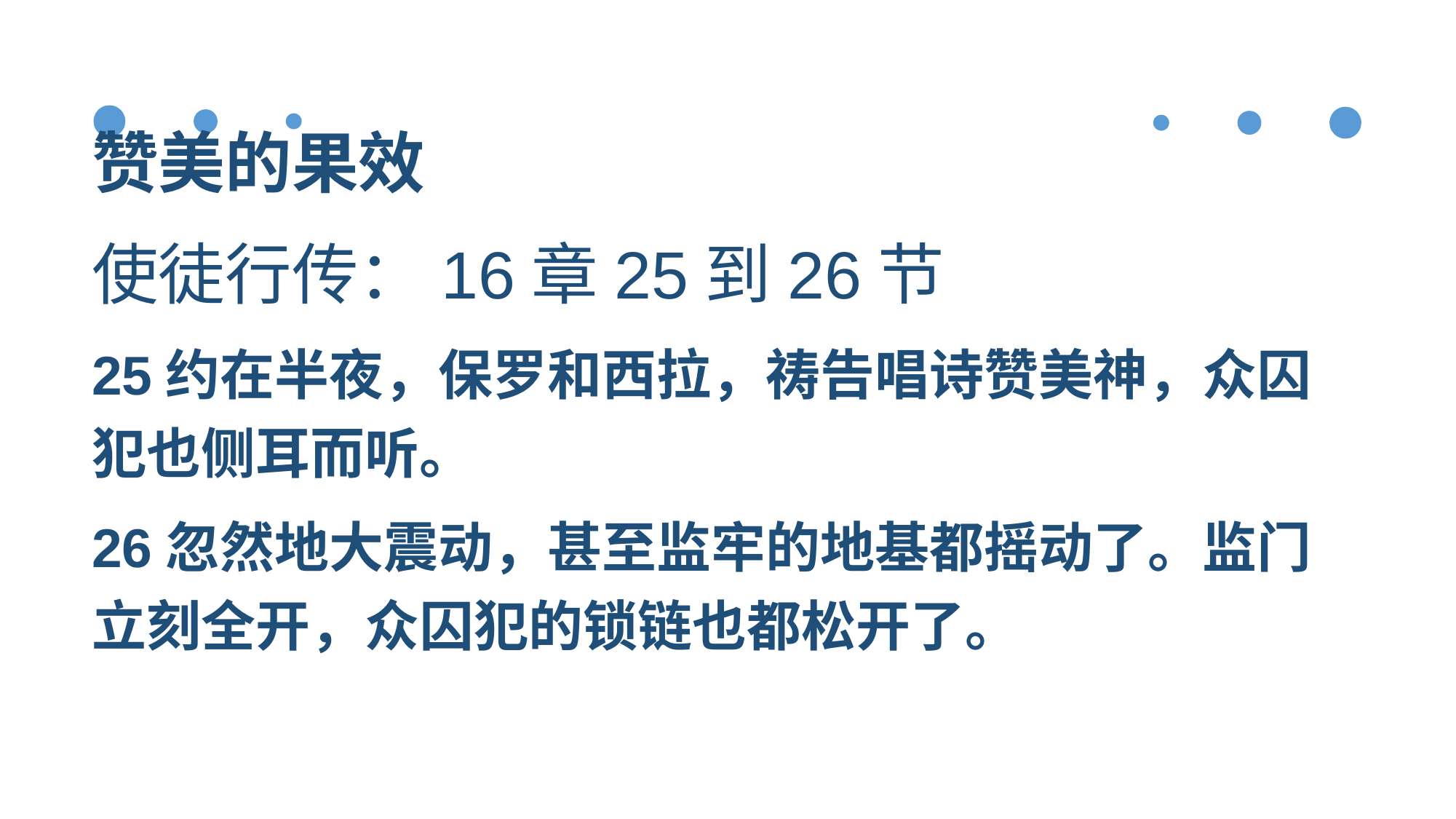

赞美的果效
使徒行传：16章25到26节
25约在半夜，保罗和西拉，祷告唱诗赞美神，众囚犯也侧耳而听。
26忽然地大震动，甚至监牢的地基都摇动了。监门立刻全开，众囚犯的锁链也都松开了。